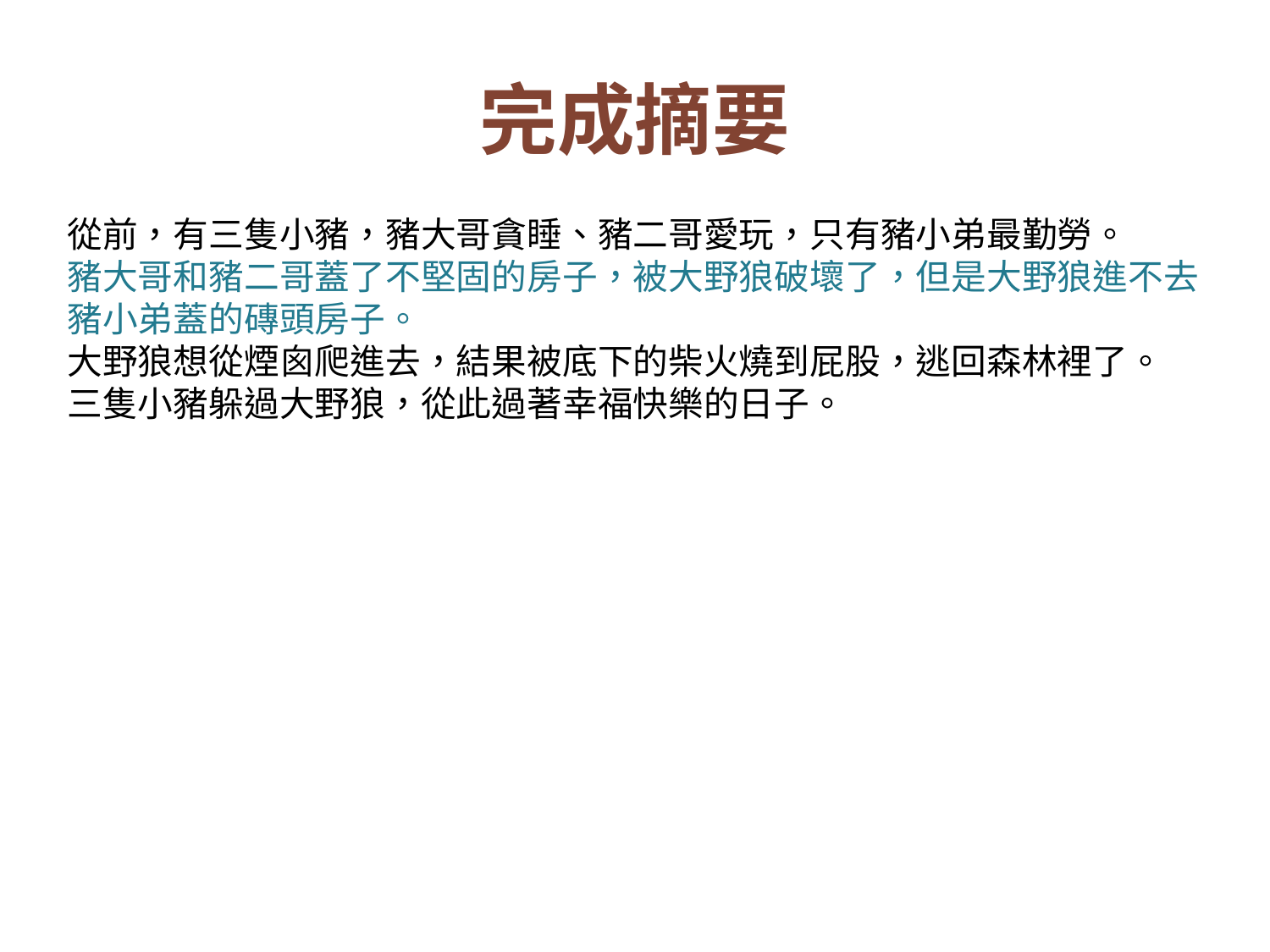

# 完成摘要
從前，有三隻小豬，豬大哥貪睡、豬二哥愛玩，只有豬小弟最勤勞。
豬大哥和豬二哥蓋了不堅固的房子，被大野狼破壞了，但是大野狼進不去豬小弟蓋的磚頭房子。
大野狼想從煙囪爬進去，結果被底下的柴火燒到屁股，逃回森林裡了。
三隻小豬躲過大野狼，從此過著幸福快樂的日子。